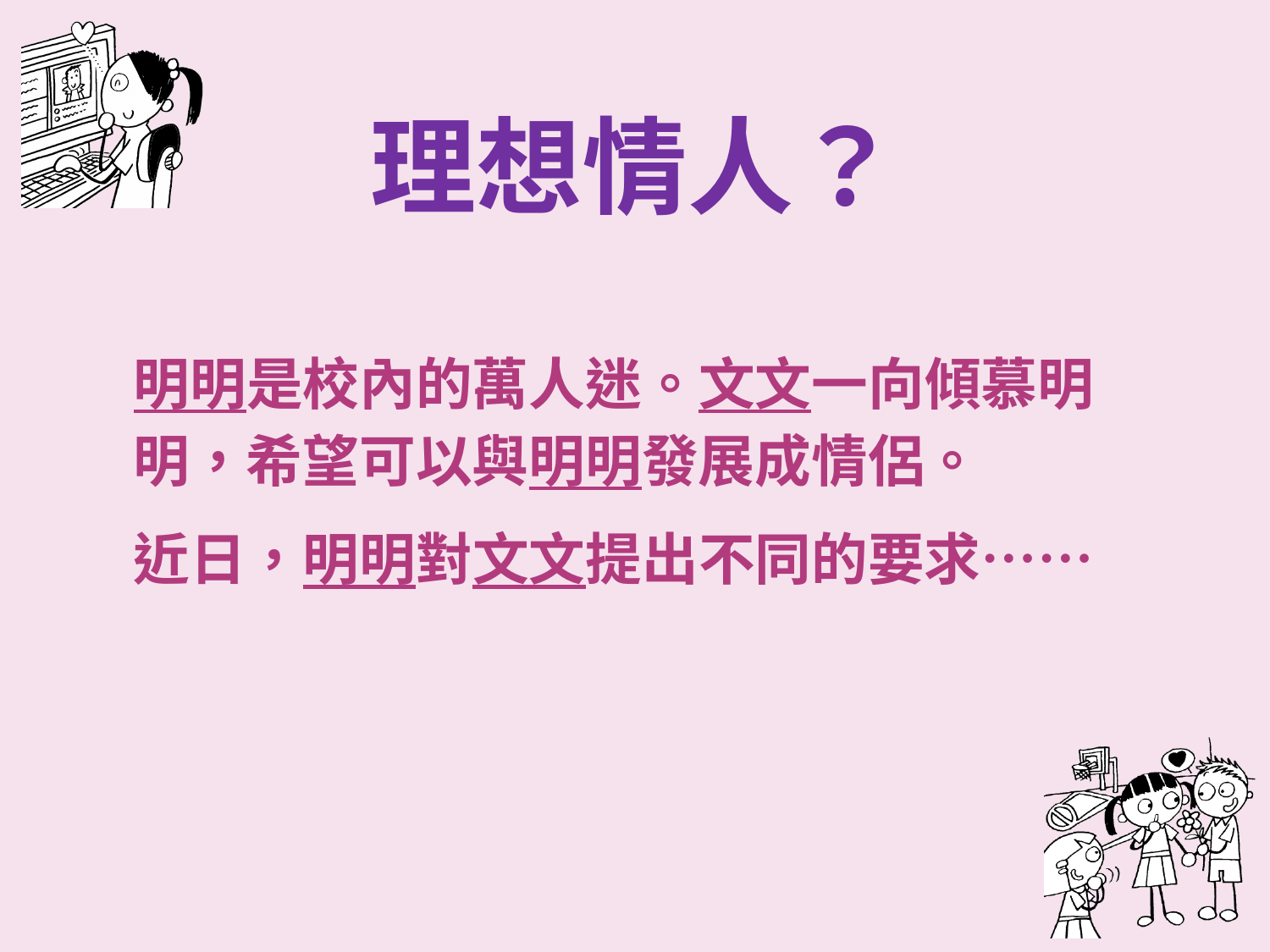

理想情人？
明明是校內的萬人迷。文文一向傾慕明明，希望可以與明明發展成情侶。
近日，明明對文文提出不同的要求……